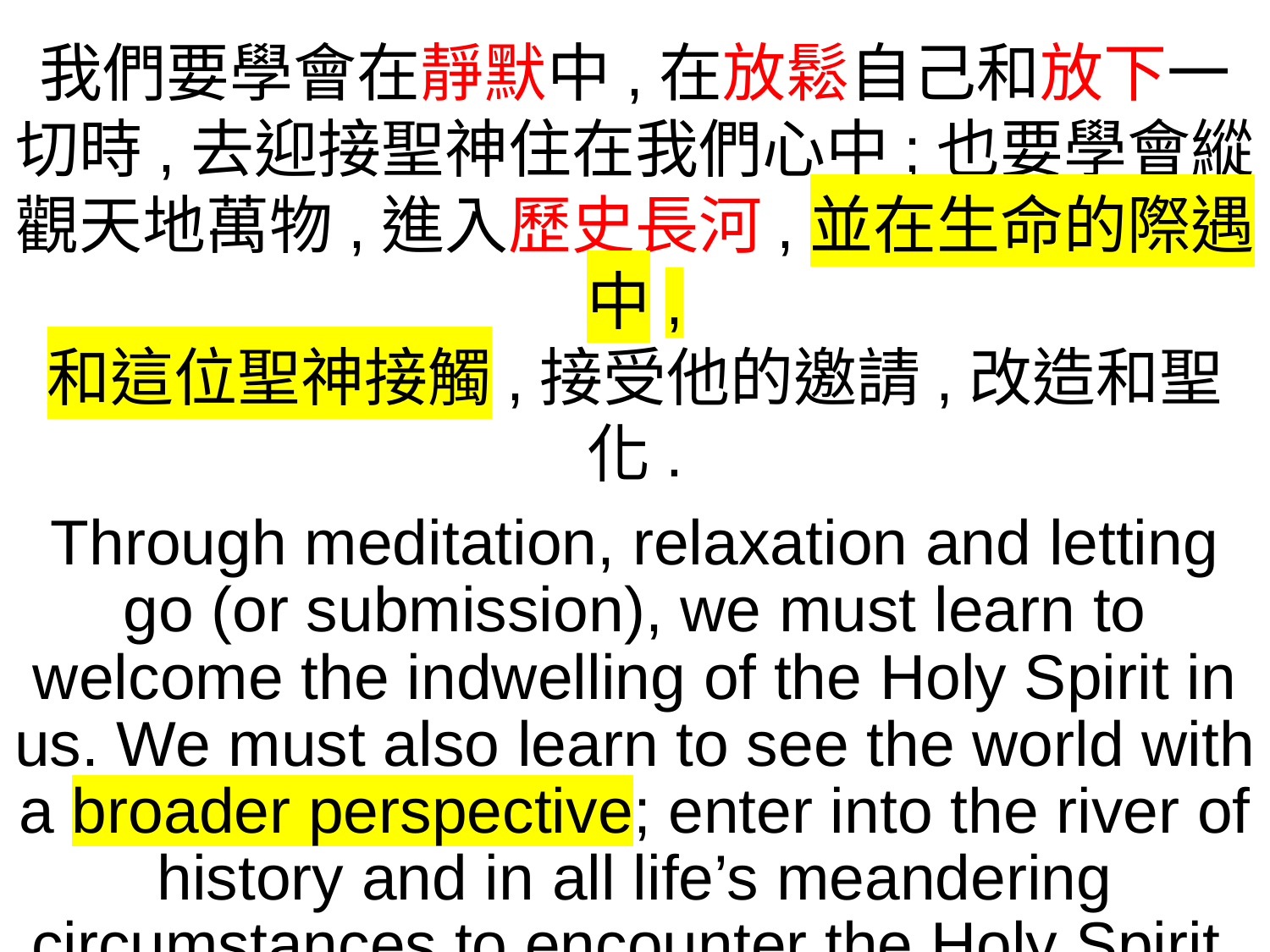

我們要學會在靜默中,在放鬆自己和放下一切時,去迎接聖神住在我們心中;也要學會縱觀天地萬物,進入歷史長河,並在生命的際遇中,
和這位聖神接觸,接受他的邀請,改造和聖化.
Through meditation, relaxation and letting go (or submission), we must learn to welcome the indwelling of the Holy Spirit in us. We must also learn to see the world with a broader perspective; enter into the river of history and in all life’s meandering circumstances to encounter the Holy Spirit, accept its invitation to renew and sanctify us.